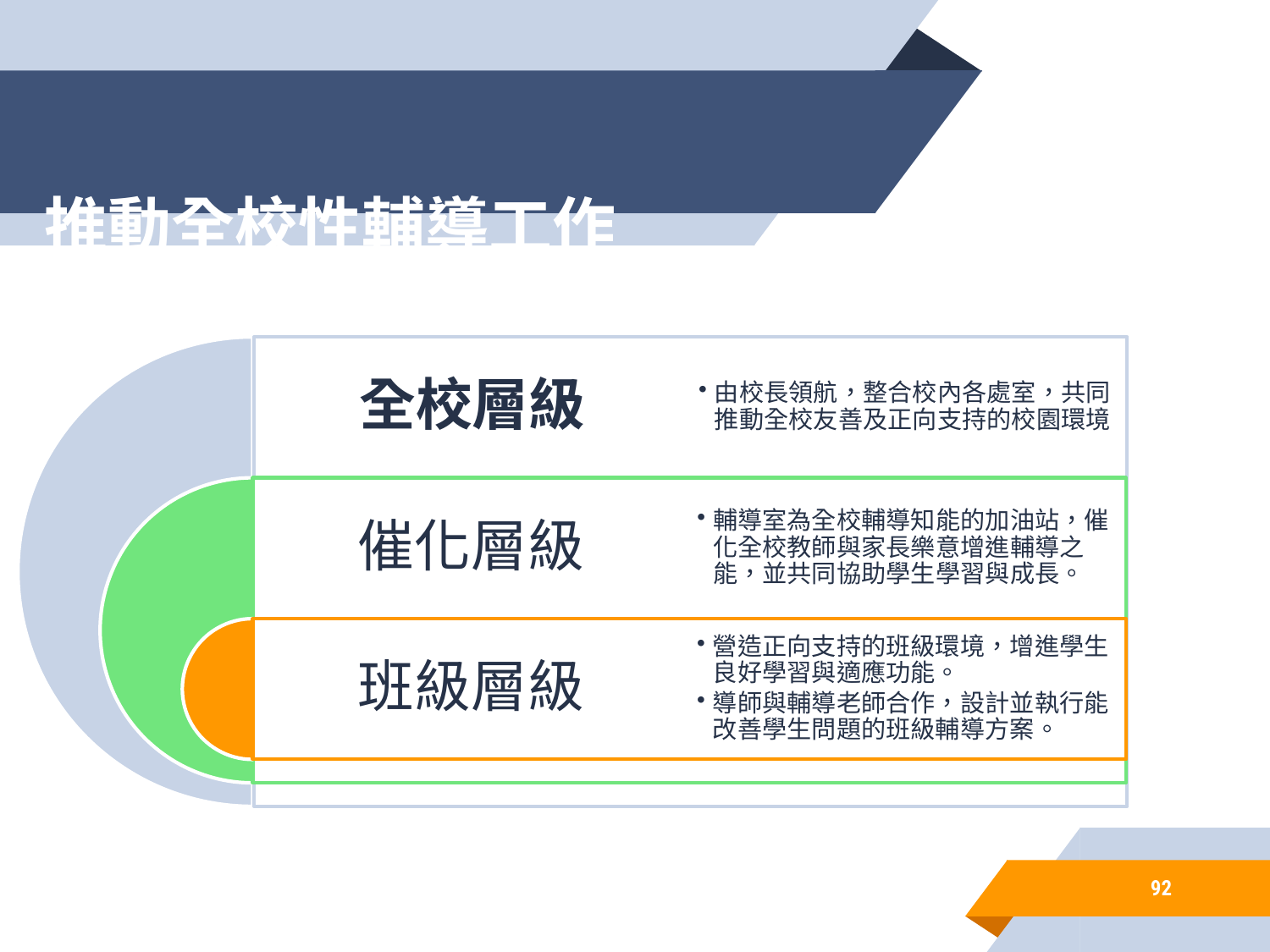

# 推動全校性輔導工作
全校層級
催化層級
班級層級
由校長領航，整合校內各處室，共同推動全校友善及正向支持的校園環境
輔導室為全校輔導知能的加油站，催化全校教師與家長樂意增進輔導之能，並共同協助學生學習與成長。
營造正向支持的班級環境，增進學生良好學習與適應功能。
導師與輔導老師合作，設計並執行能改善學生問題的班級輔導方案。
92